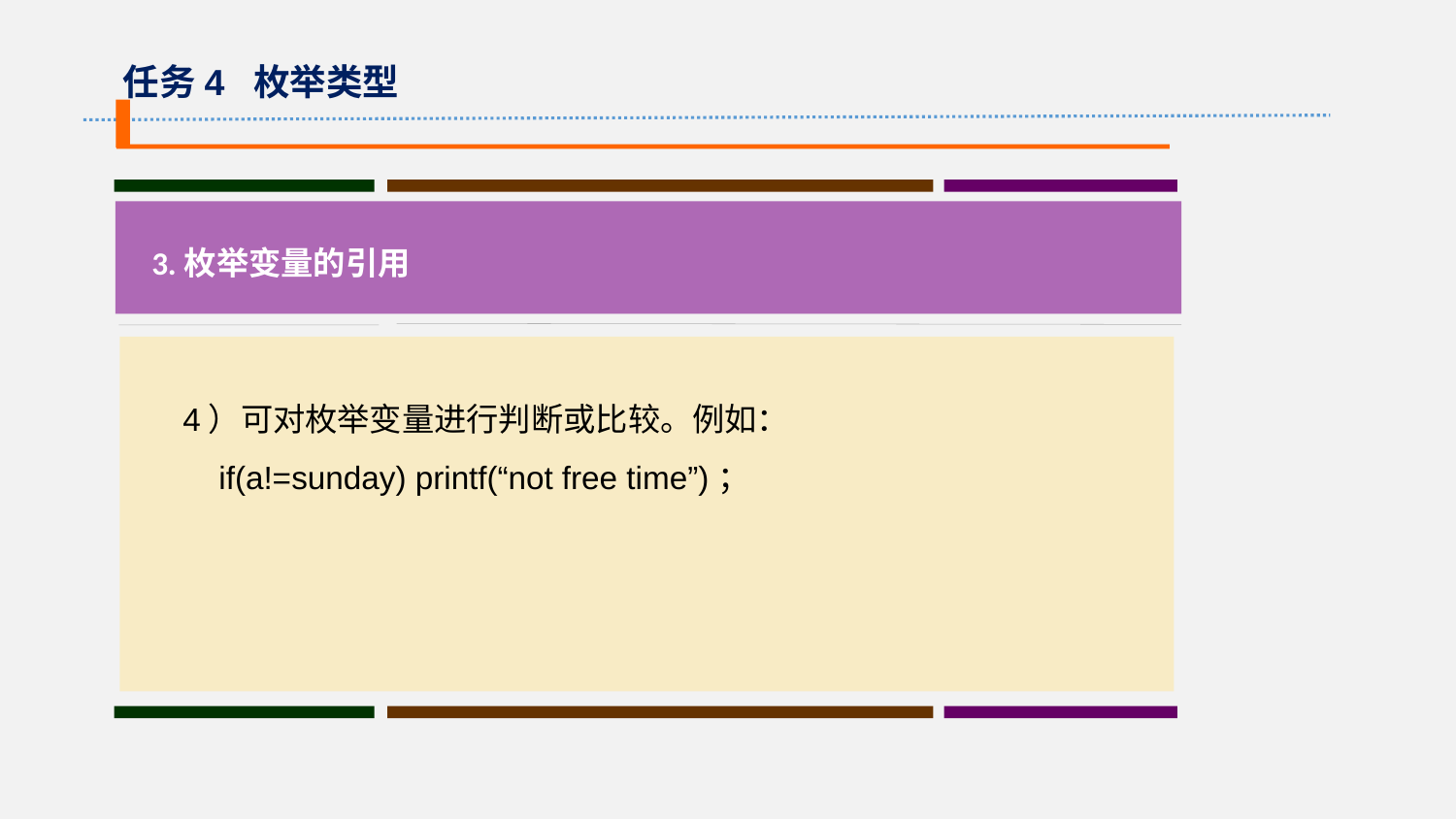

任务4  枚举类型

3.枚举变量的引用

4）可对枚举变量进行判断或比较。例如：
    if(a!=sunday) printf(“not free time”)；